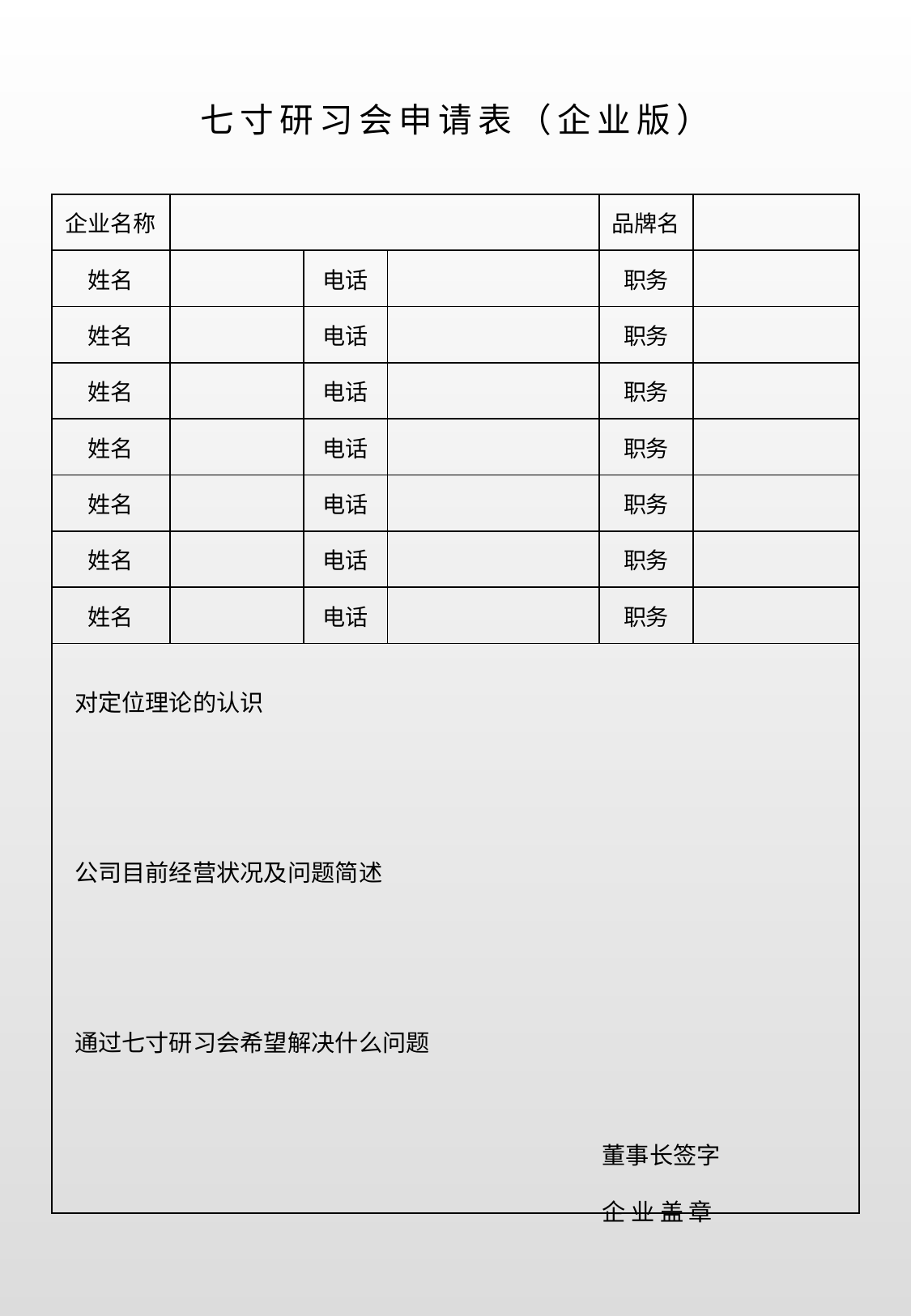

七寸研习会申请表（企业版）
| 企业名称 |  |  |  | 品牌名 |  |
| --- | --- | --- | --- | --- | --- |
| 姓名 |  | 电话 |  | 职务 |  |
| 姓名 |  | 电话 |  | 职务 |  |
| 姓名 |  | 电话 |  | 职务 |  |
| 姓名 |  | 电话 |  | 职务 |  |
| 姓名 |  | 电话 |  | 职务 |  |
| 姓名 |  | 电话 |  | 职务 |  |
| 姓名 |  | 电话 |  | 职务 |  |
|  |  |  |  |  |  |
对定位理论的认识

公司目前经营状况及问题简述

通过七寸研习会希望解决什么问题
董事长签字

企 业 盖 章